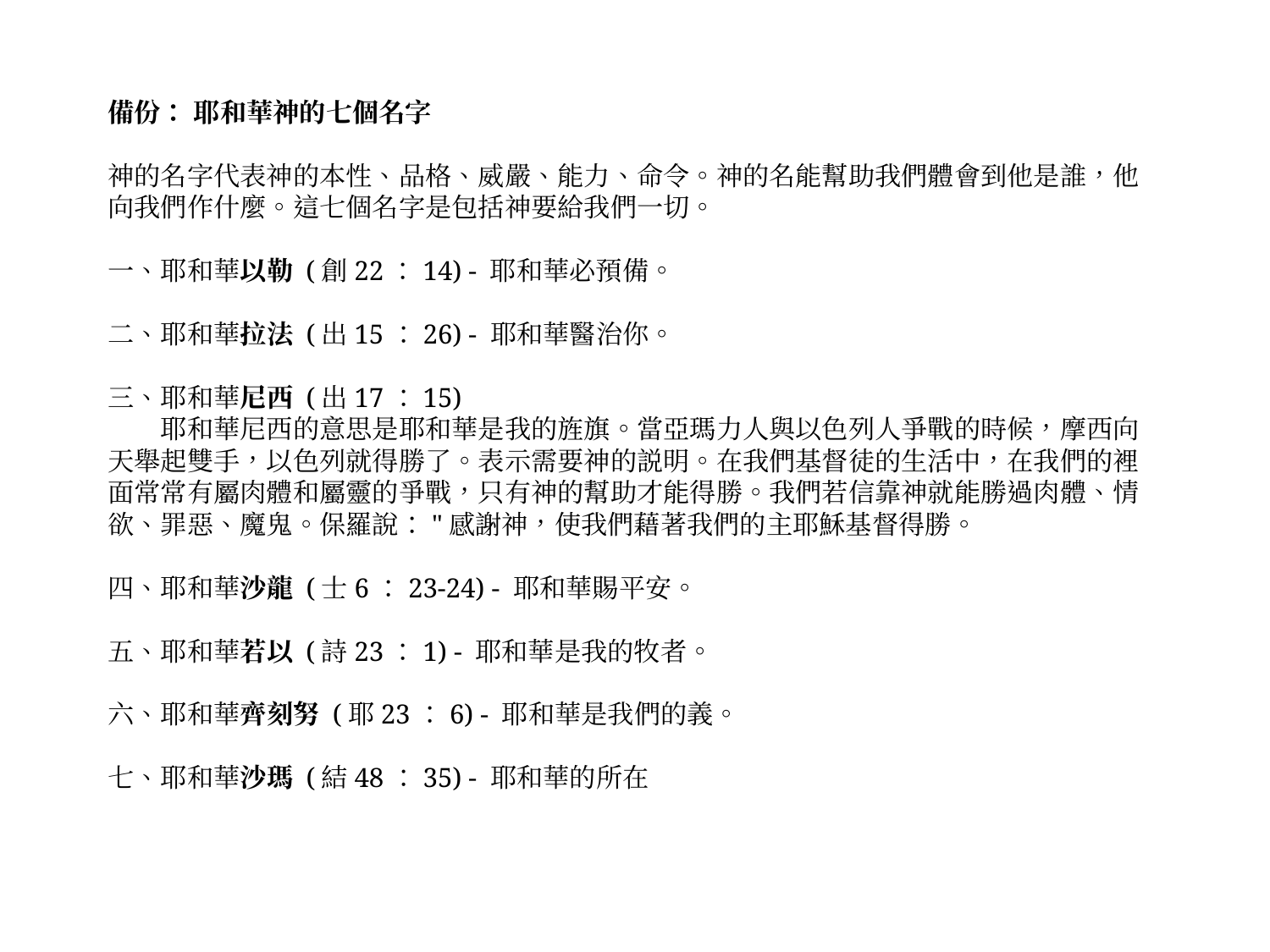

# 備份： 耶和華神的七個名字 神的名字代表神的本性、品格、威嚴、能力、命令。神的名能幫助我們體會到他是誰，他向我們作什麼。這七個名字是包括神要給我們一切。 一、耶和華以勒 (創22：14) - 耶和華必預備。 二、耶和華拉法 (出15：26) - 耶和華醫治你。 三、耶和華尼西 (出17：15) 　　耶和華尼西的意思是耶和華是我的旌旗。當亞瑪力人與以色列人爭戰的時候，摩西向天舉起雙手，以色列就得勝了。表示需要神的説明。在我們基督徒的生活中，在我們的裡面常常有屬肉體和屬靈的爭戰，只有神的幫助才能得勝。我們若信靠神就能勝過肉體、情欲、罪惡、魔鬼。保羅說："感謝神，使我們藉著我們的主耶穌基督得勝。 四、耶和華沙龍 (士6：23-24) - 耶和華賜平安。 五、耶和華若以 (詩23：1) - 耶和華是我的牧者。 六、耶和華齊刻努 (耶23：6) - 耶和華是我們的義。 七、耶和華沙瑪 (結48：35) - 耶和華的所在